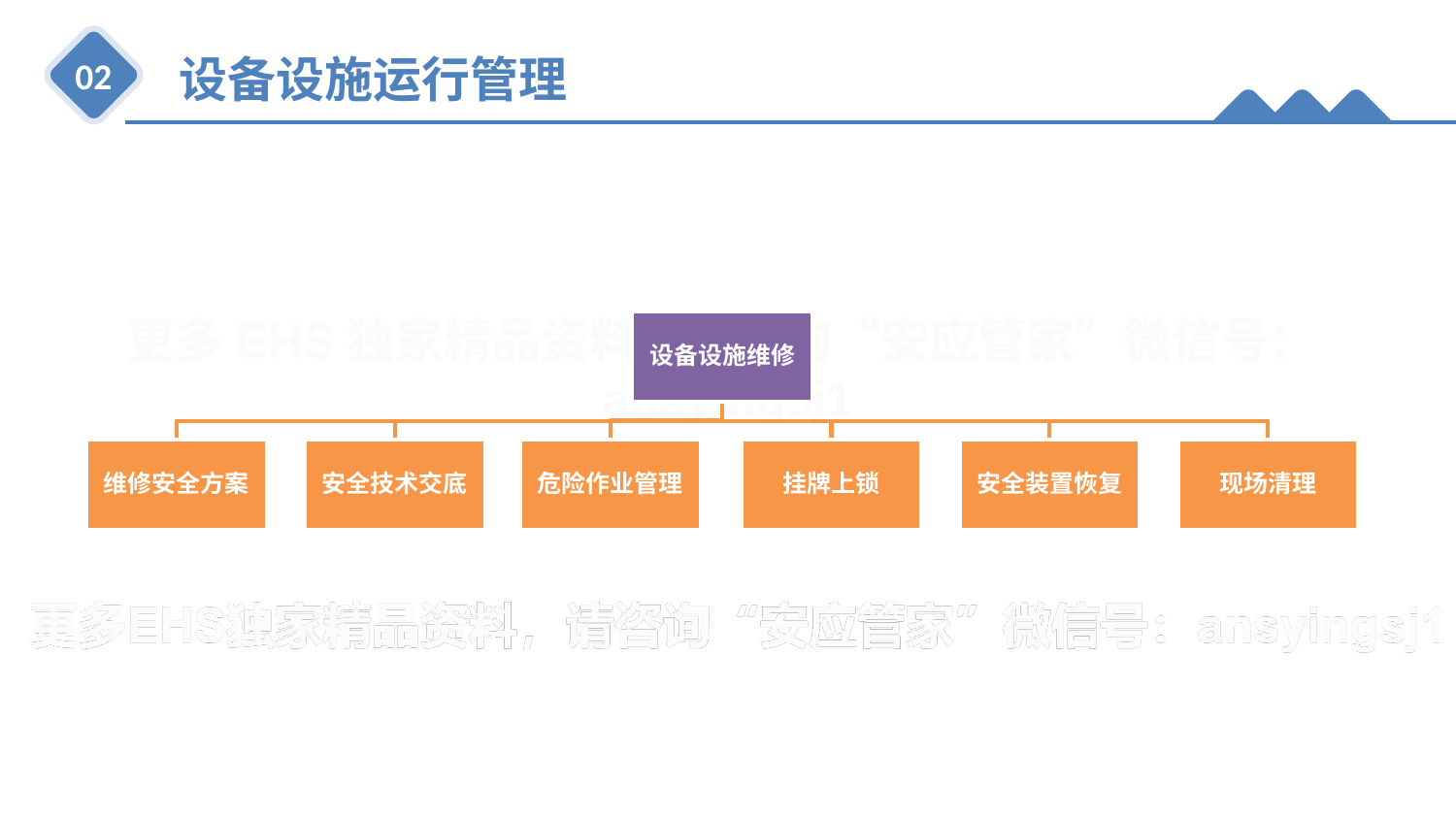

设备设施运行管理
02

设备设施维修
维修安全方案
安全技术交底
危险作业管理
挂牌上锁
安全装置恢复
现场清理